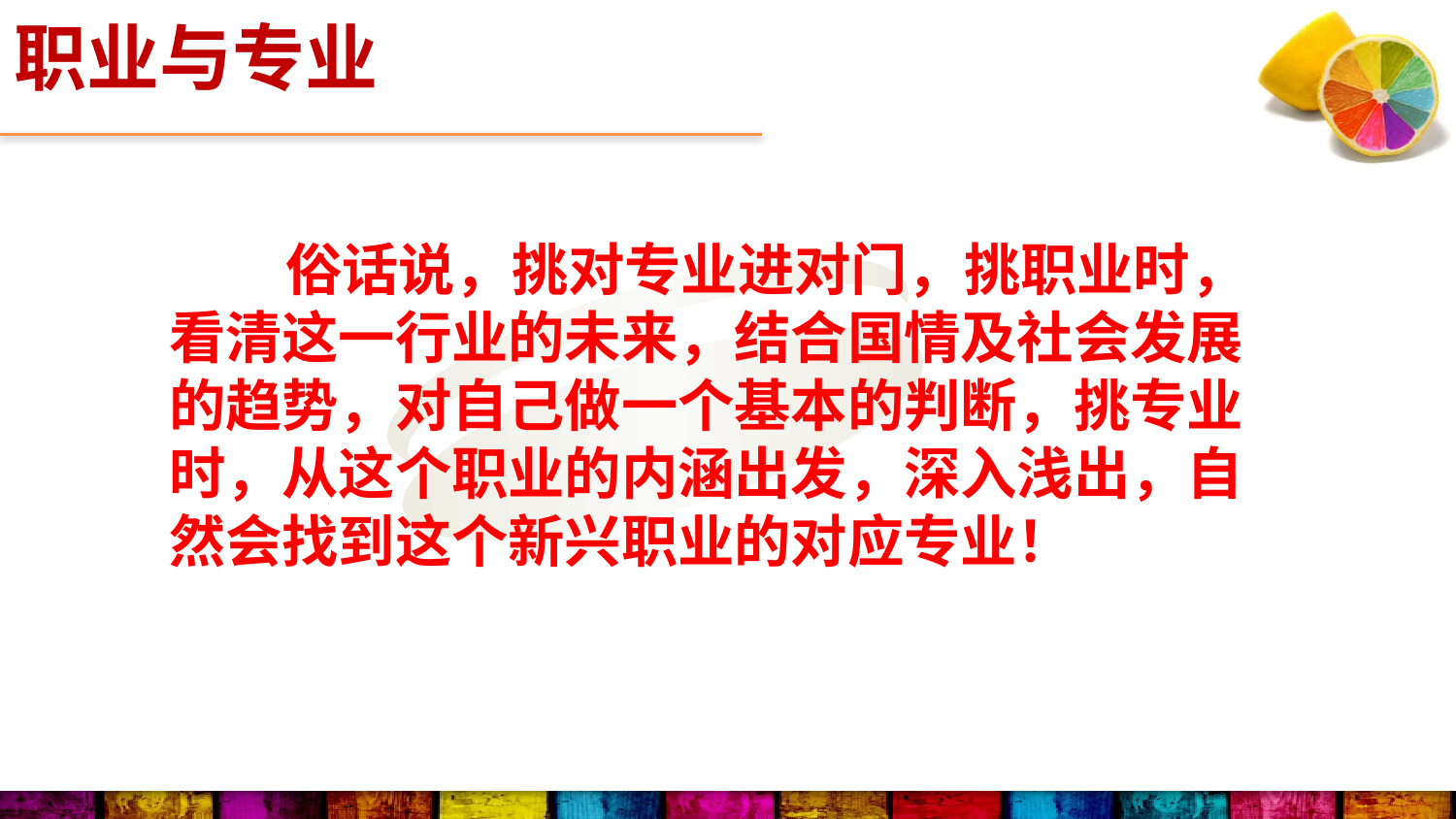

职业与专业

        俗话说，挑对专业进对门，挑职业时，看清这一行业的未来，结合国情及社会发展的趋势，对自己做一个基本的判断，挑专业时，从这个职业的内涵出发，深入浅出，自然会找到这个新兴职业的对应专业！
FPA性格色彩的使命